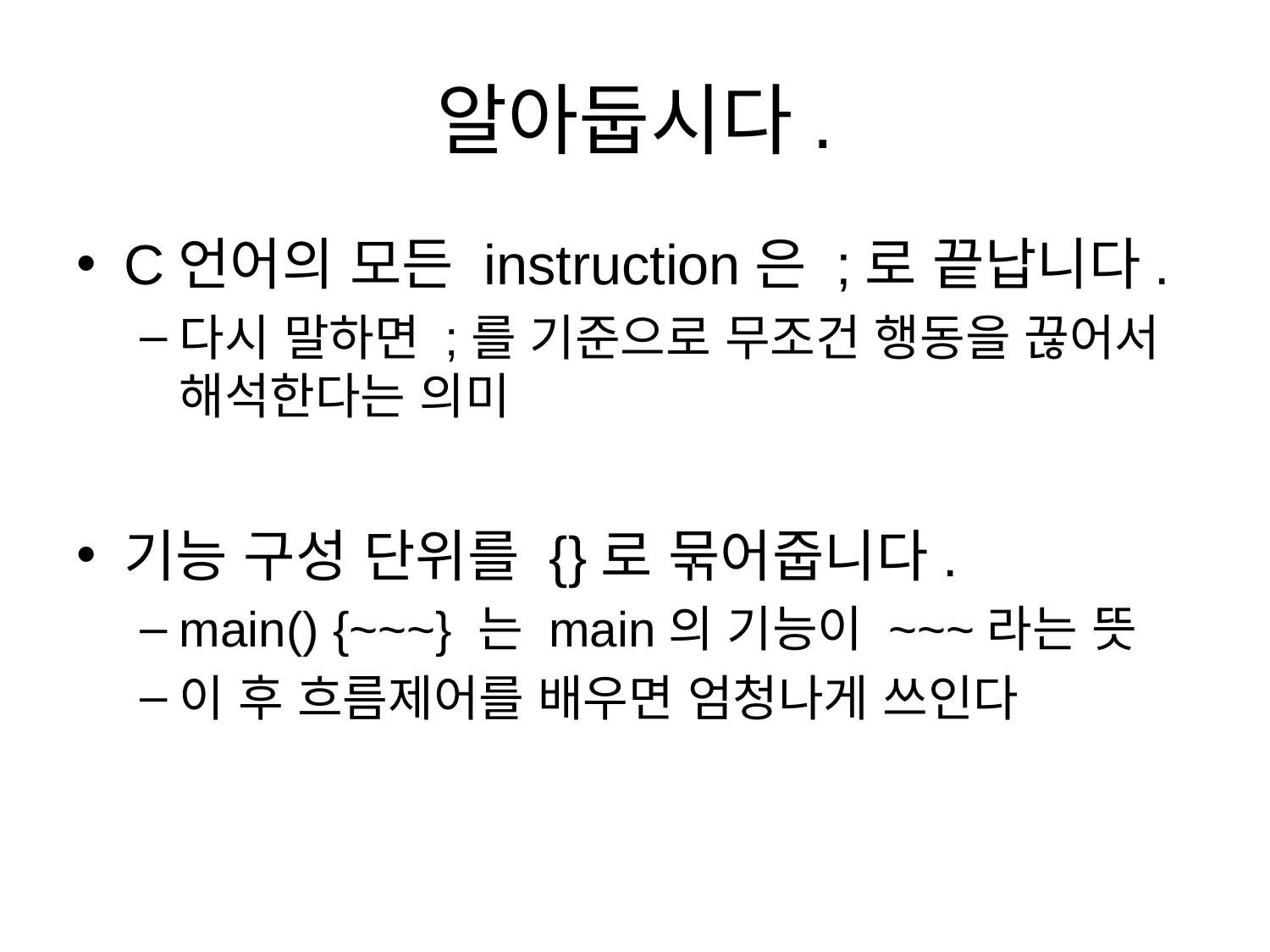

# 알아둡시다.
C언어의 모든 instruction은 ;로 끝납니다.
다시 말하면 ;를 기준으로 무조건 행동을 끊어서 해석한다는 의미

기능 구성 단위를 {}로 묶어줍니다.
main() {~~~} 는 main의 기능이 ~~~라는 뜻
이 후 흐름제어를 배우면 엄청나게 쓰인다